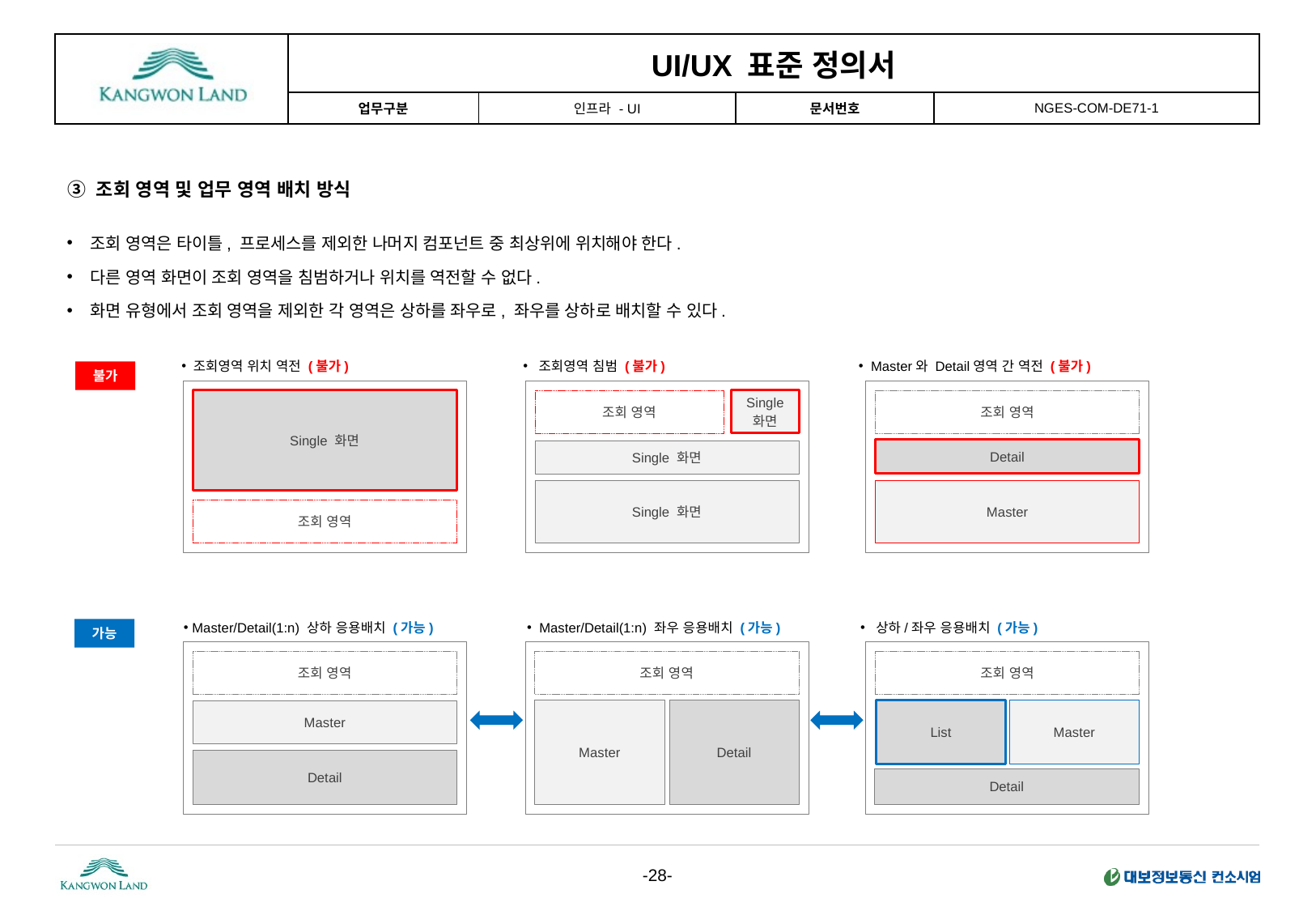

③ 조회 영역 및 업무 영역 배치 방식
조회 영역은 타이틀, 프로세스를 제외한 나머지 컴포넌트 중 최상위에 위치해야 한다.
다른 영역 화면이 조회 영역을 침범하거나 위치를 역전할 수 없다.
화면 유형에서 조회 영역을 제외한 각 영역은 상하를 좌우로, 좌우를 상하로 배치할 수 있다.
 조회영역 위치 역전 (불가)
  조회영역 침범 (불가)
  Master와 Detail영역 간 역전 (불가)

Single 화면
조회 영역

조회 영역
Single
화면
Single 화면
Single 화면

조회 영역
Detail
Master
 Master/Detail(1:n) 상하 응용배치 (가능)
  Master/Detail(1:n) 좌우 응용배치 (가능)
  상하/좌우 응용배치 (가능)

조회 영역
Master
List

조회 영역
Master
Detail

조회 영역
Detail
Master

불가
가능
Detail